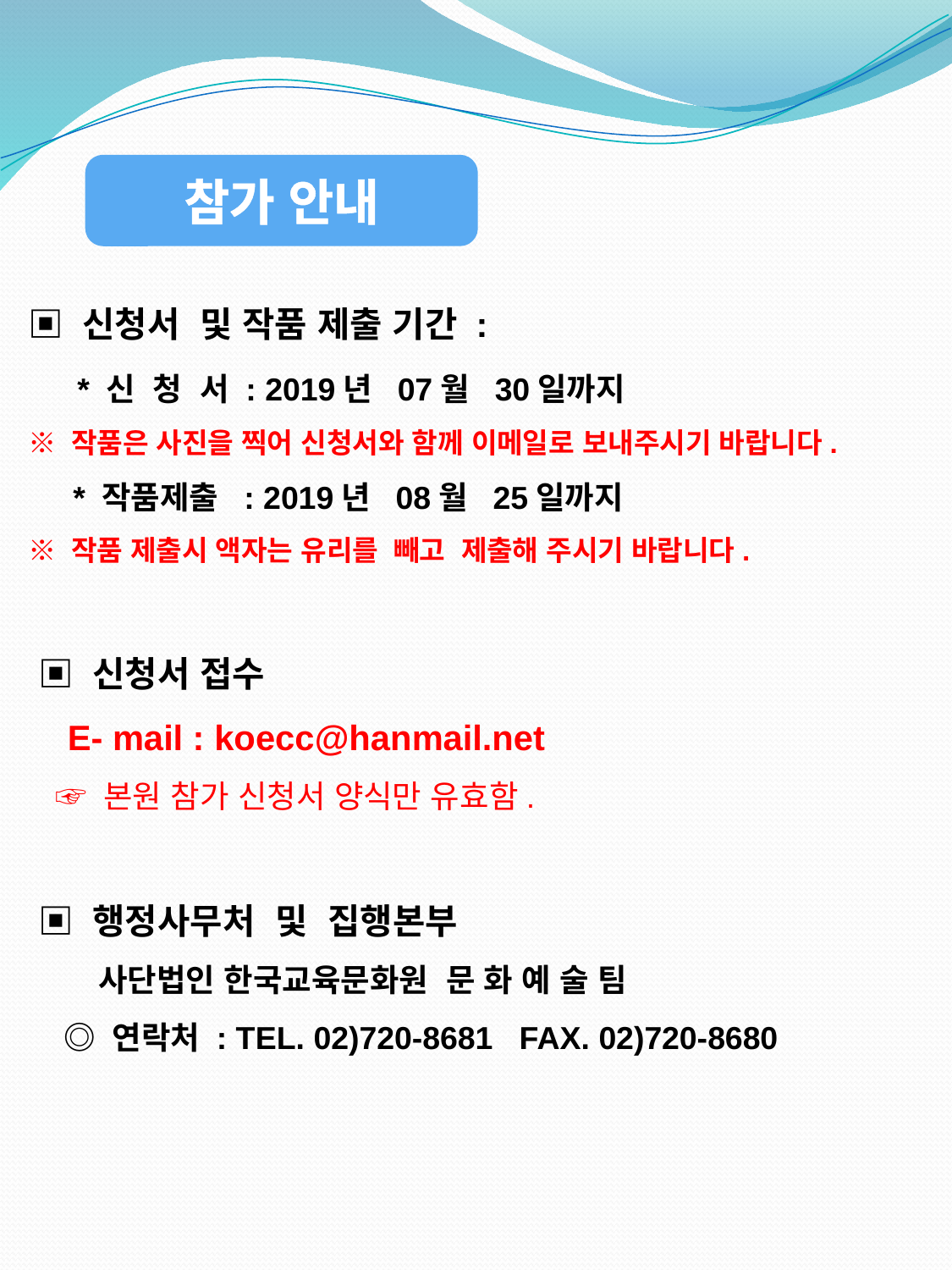

참가 안내
▣ 신청서  및 작품 제출 기간 :
     * 신  청  서 : 2019년  07월  30일까지
※ 작품은 사진을 찍어 신청서와 함께 이메일로 보내주시기 바랍니다.
     * 작품제출  : 2019년  08월  25일까지
※ 작품 제출시 액자는 유리를  빼고  제출해 주시기 바랍니다.

 ▣ 신청서 접수
    E- mail : koecc@hanmail.net
   ☞ 본원 참가 신청서 양식만 유효함.

 ▣ 행정사무처  및  집행본부
       사단법인 한국교육문화원  문 화 예 술 팀
    ◎ 연락처 : TEL. 02)720-8681   FAX. 02)720-8680